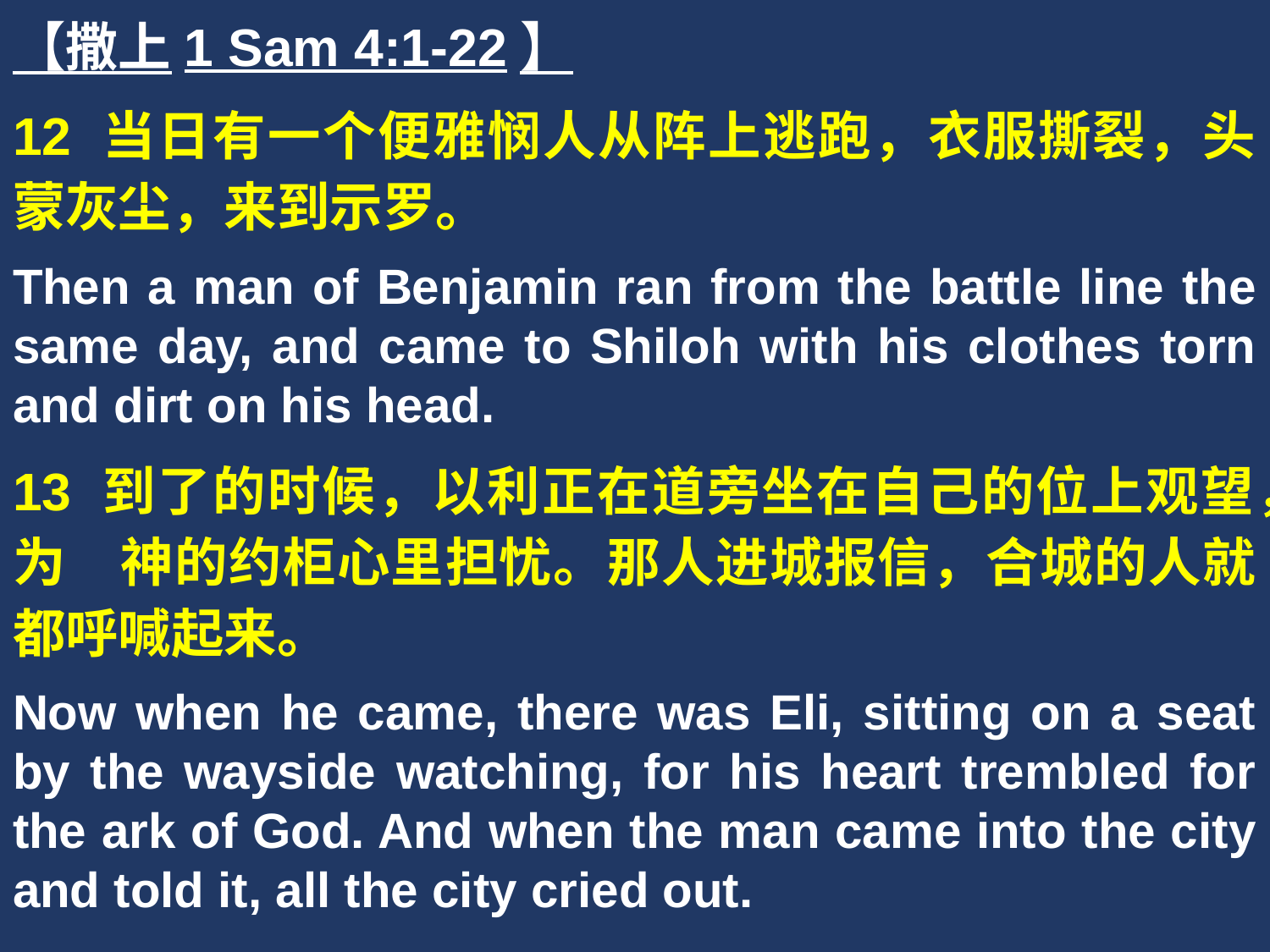

【撒上1 Sam 4:1-22】
12 当日有一个便雅悯人从阵上逃跑，衣服撕裂，头蒙灰尘，来到示罗。
Then a man of Benjamin ran from the battle line the same day, and came to Shiloh with his clothes torn and dirt on his head.
13 到了的时候，以利正在道旁坐在自己的位上观望，为　神的约柜心里担忧。那人进城报信，合城的人就都呼喊起来。
Now when he came, there was Eli, sitting on a seat by the wayside watching, for his heart trembled for the ark of God. And when the man came into the city and told it, all the city cried out.